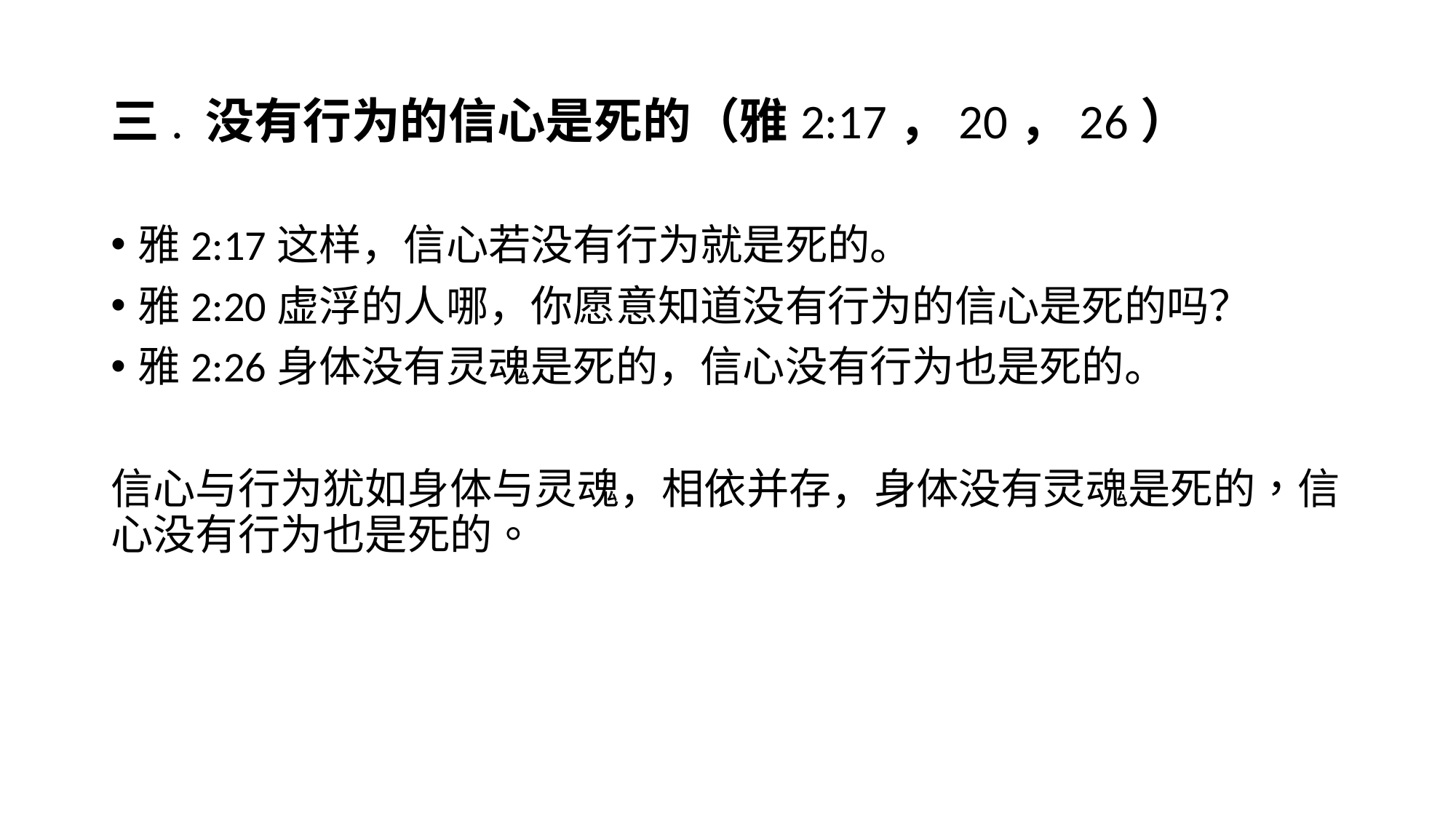

# 三. 没有行为的信心是死的（雅2:17，20，26）
雅2:17这样，信心若没有行为就是死的。
雅2:20虚浮的人哪，你愿意知道没有行为的信心是死的吗？
雅2:26身体没有灵魂是死的，信心没有行为也是死的。

信心与行为犹如身体与灵魂，相依并存，身体没有灵魂是死的，信心没有行为也是死的。